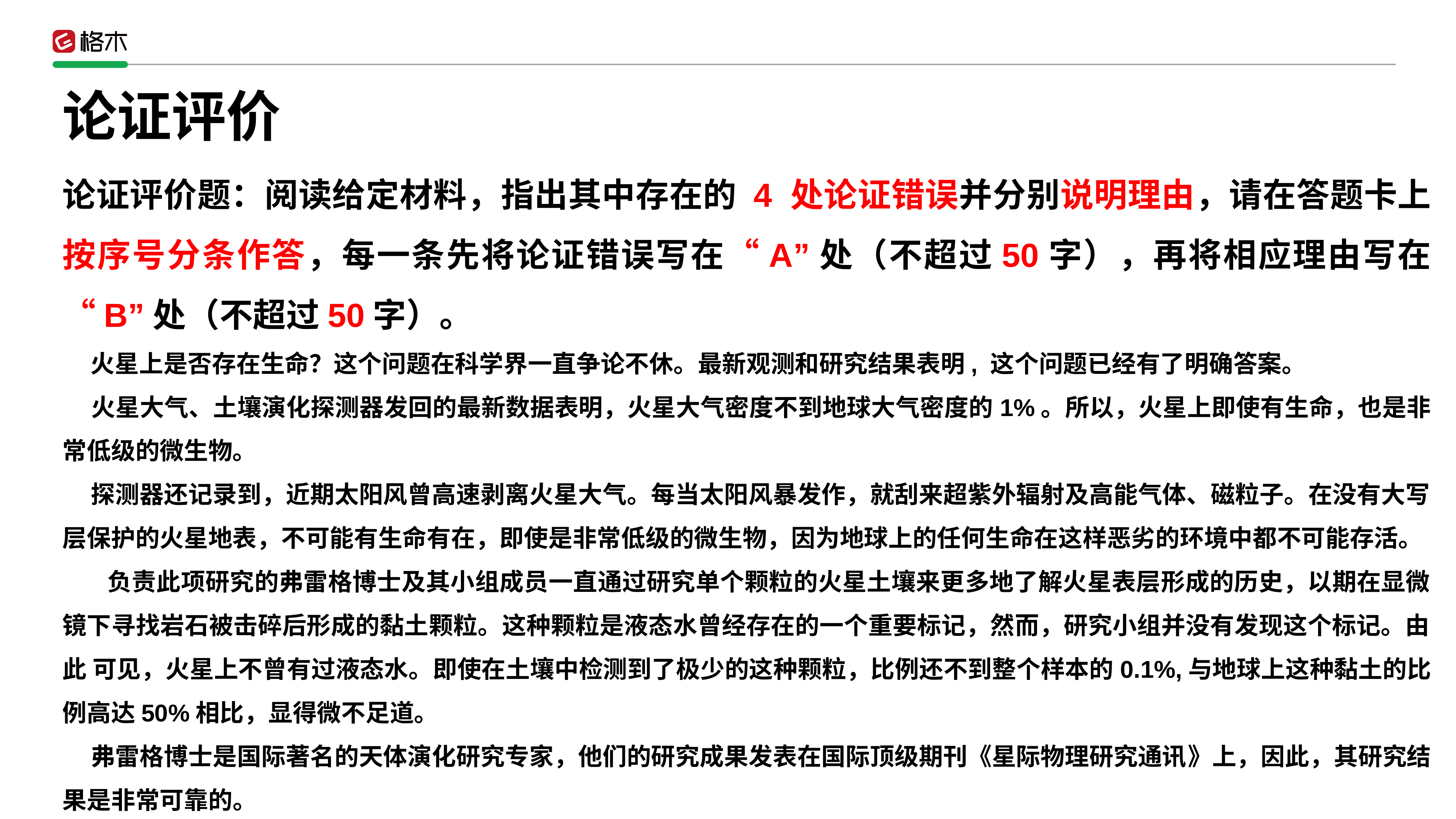

论证评价
论证评价题：阅读给定材料，指出其中存在的 4 处论证错误并分别说明理由，请在答题卡上按序号分条作答，每一条先将论证错误写在“A”处（不超过50字），再将相应理由写在“B”处（不超过50字）。
    火星上是否存在生命？这个问题在科学界一直争论不休。最新观测和研究结果表明, 这个问题已经有了明确答案。
    火星大气、土壤演化探测器发回的最新数据表明，火星大气密度不到地球大气密度的1%。所以，火星上即使有生命，也是非常低级的微生物。
    探测器还记录到，近期太阳风曾高速剥离火星大气。每当太阳风暴发作，就刮来超紫外辐射及高能气体、磁粒子。在没有大写层保护的火星地表，不可能有生命有在，即使是非常低级的微生物，因为地球上的任何生命在这样恶劣的环境中都不可能存活。
  负责此项研究的弗雷格博士及其小组成员一直通过研究单个颗粒的火星土壤来更多地了解火星表层形成的历史，以期在显微镜下寻找岩石被击碎后形成的黏土颗粒。这种颗粒是液态水曾经存在的一个重要标记，然而，研究小组并没有发现这个标记。由此 可见，火星上不曾有过液态水。即使在土壤中检测到了极少的这种颗粒，比例还不到整个样本的0.1%,与地球上这种黏土的比例高达50%相比，显得微不足道。
    弗雷格博士是国际著名的天体演化研究专家，他们的研究成果发表在国际顶级期刊《星际物理研究通讯》上，因此，其研究结果是非常可靠的。